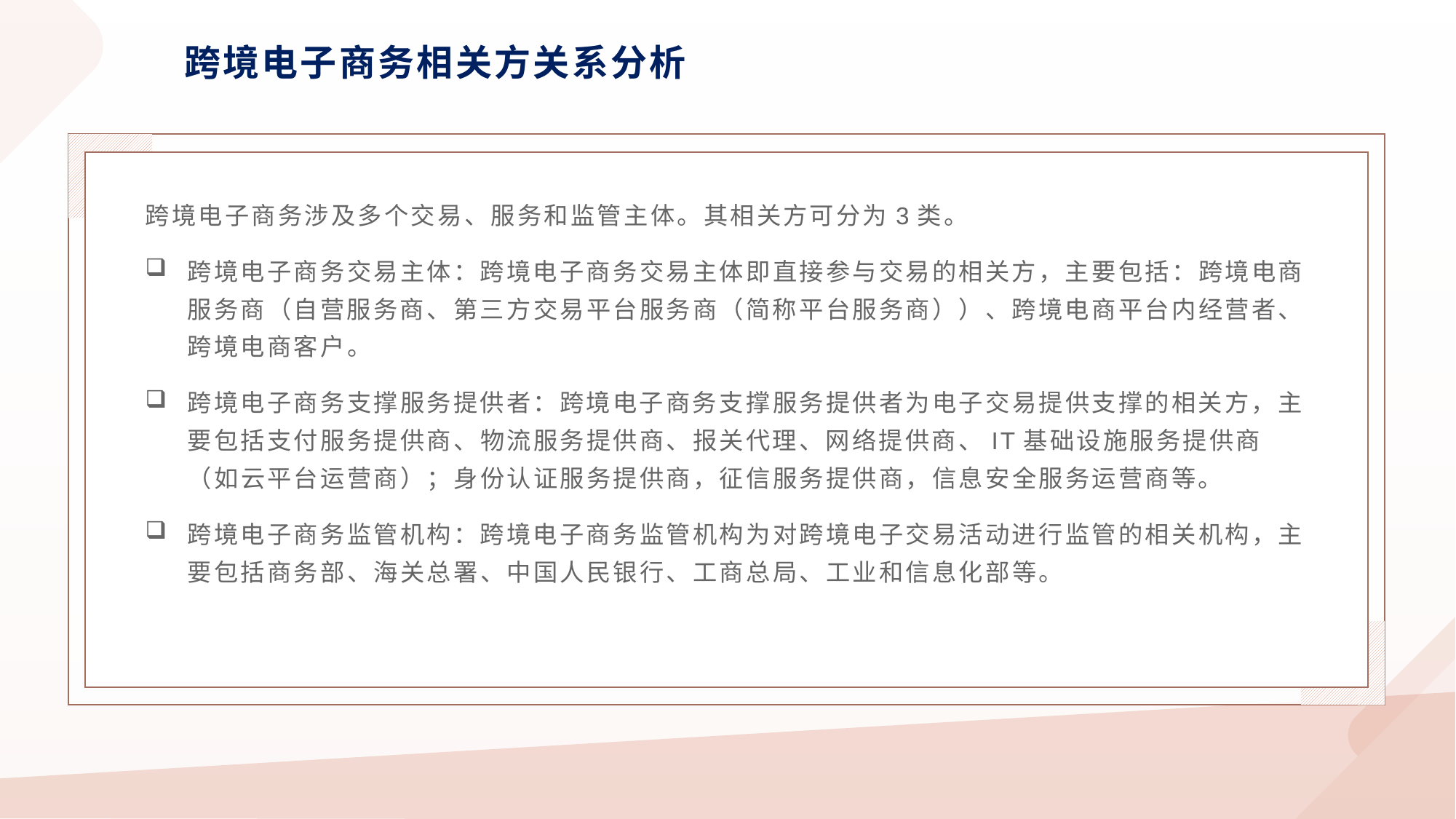

跨境电子商务相关方关系分析

跨境电子商务涉及多个交易、服务和监管主体。其相关方可分为3类。
跨境电子商务交易主体：跨境电子商务交易主体即直接参与交易的相关方，主要包括：跨境电商服务商（自营服务商、第三方交易平台服务商（简称平台服务商））、跨境电商平台内经营者、跨境电商客户。
跨境电子商务支撑服务提供者：跨境电子商务支撑服务提供者为电子交易提供支撑的相关方，主要包括支付服务提供商、物流服务提供商、报关代理、网络提供商、IT基础设施服务提供商（如云平台运营商）；身份认证服务提供商，征信服务提供商，信息安全服务运营商等。
跨境电子商务监管机构：跨境电子商务监管机构为对跨境电子交易活动进行监管的相关机构，主要包括商务部、海关总署、中国人民银行、工商总局、工业和信息化部等。